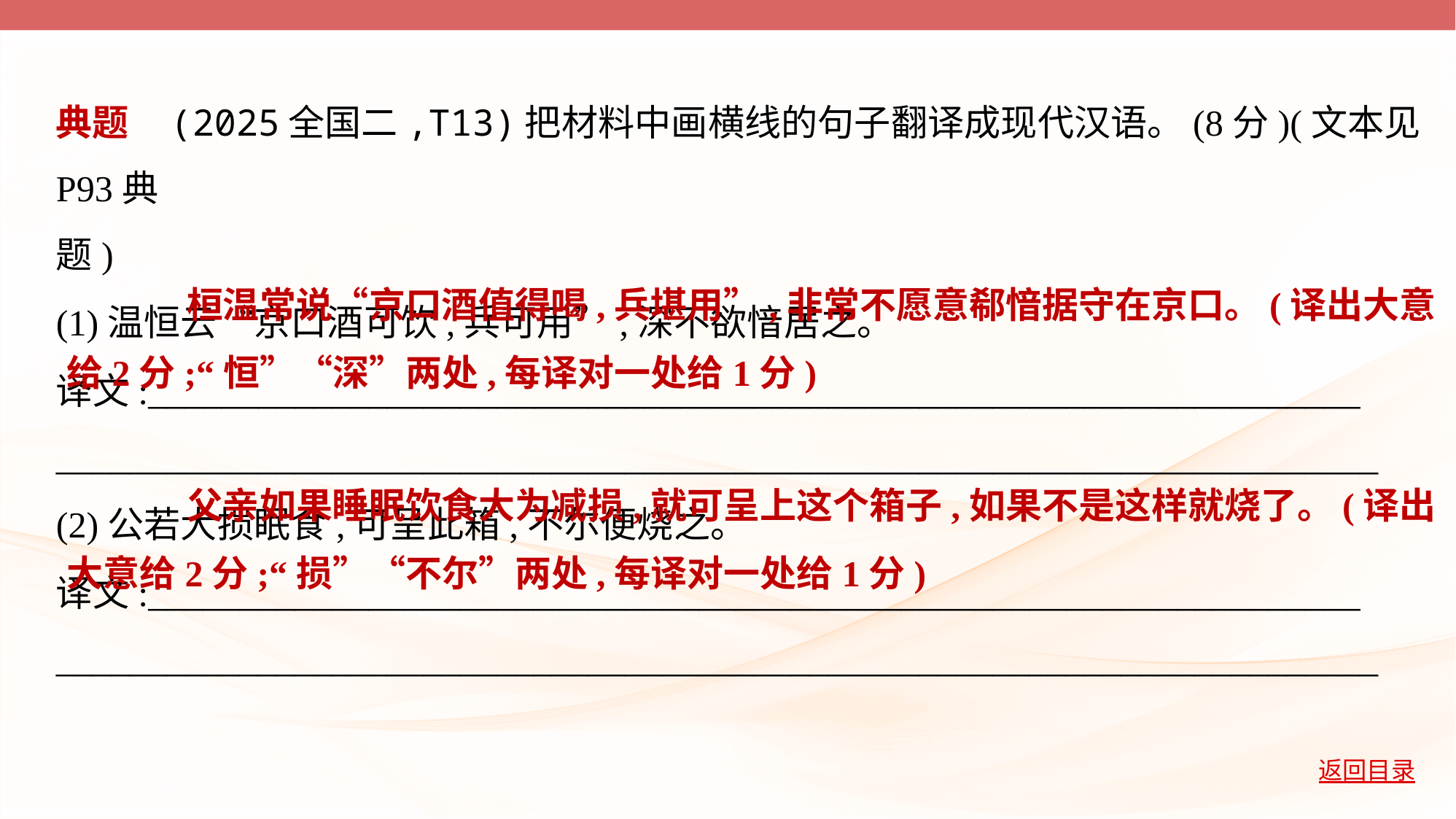

典题    (2025全国二,T13)把材料中画横线的句子翻译成现代汉语。(8分)(文本见P93典
题)
(1)温恒云“京口酒可饮,兵可用”,深不欲愔居之。
译文:__________________________________________________________________
________________________________________________________________________
(2)公若大损眠食,可呈此箱,不尔便烧之。
译文:__________________________________________________________________
________________________________________________________________________
　桓温常说“京口酒值得喝,兵堪用”,非常不愿意郗愔据守在京口。(译出大意
给2分;“恒”“深”两处,每译对一处给1分)
　父亲如果睡眠饮食大为减损,就可呈上这个箱子,如果不是这样就烧了。(译出
大意给2分;“损”“不尔”两处,每译对一处给1分)